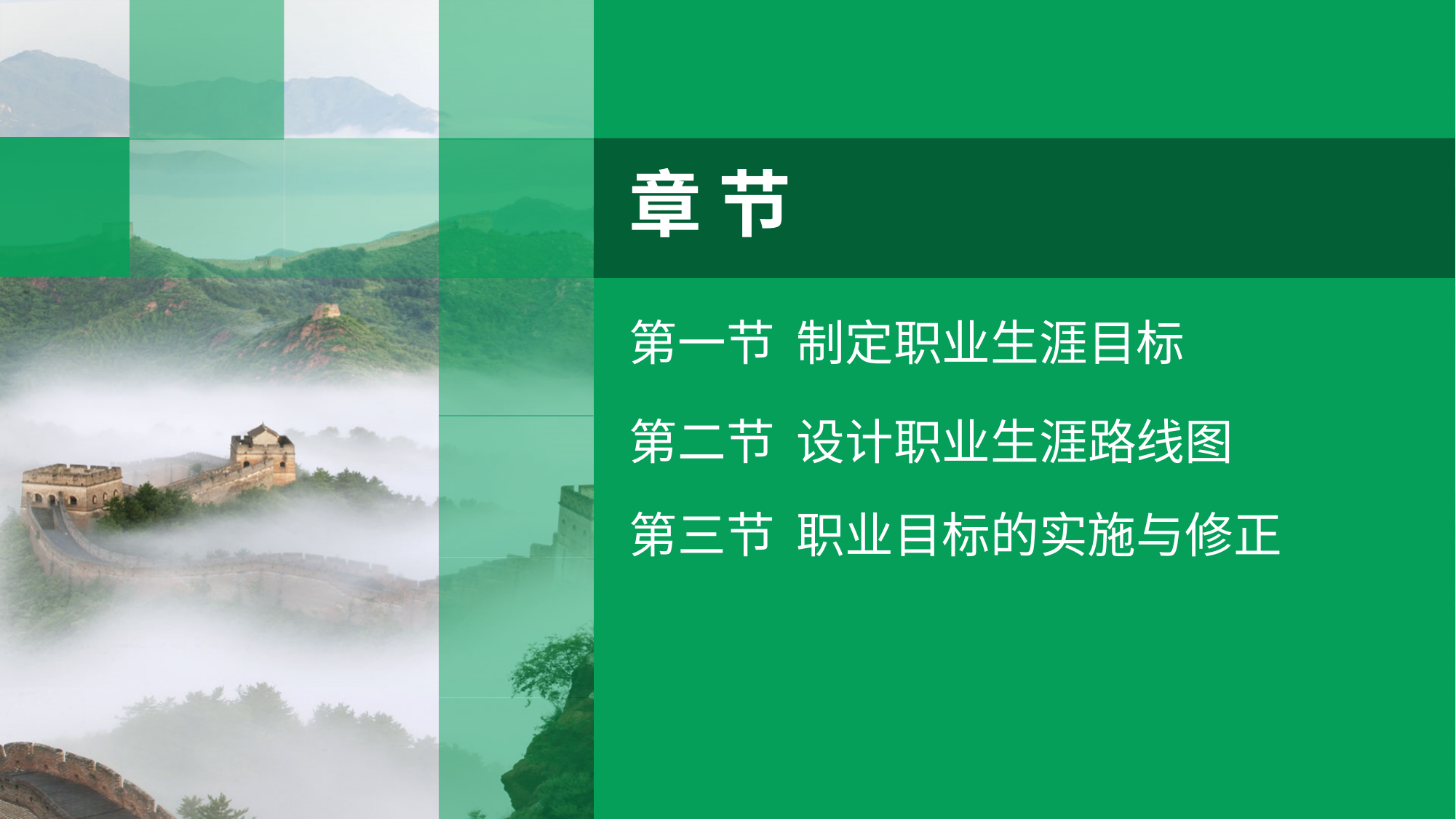

章 节
第一节  制定职业生涯目标

第二节  设计职业生涯路线图

第三节  职业目标的实施与修正